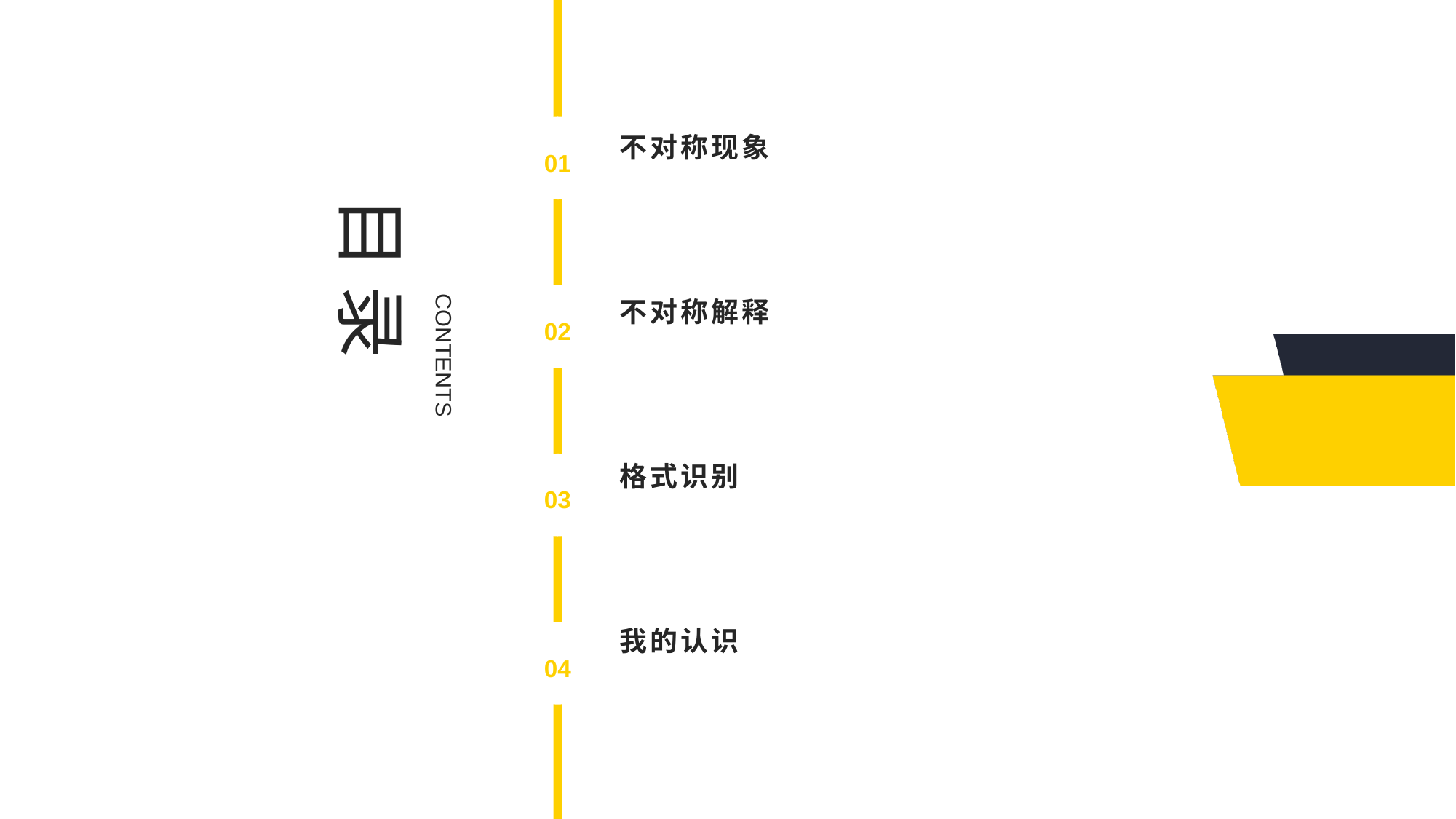

目 录
不对称现象
01
CONTENTS
不对称解释
02
格式识别
03
我的认识
04